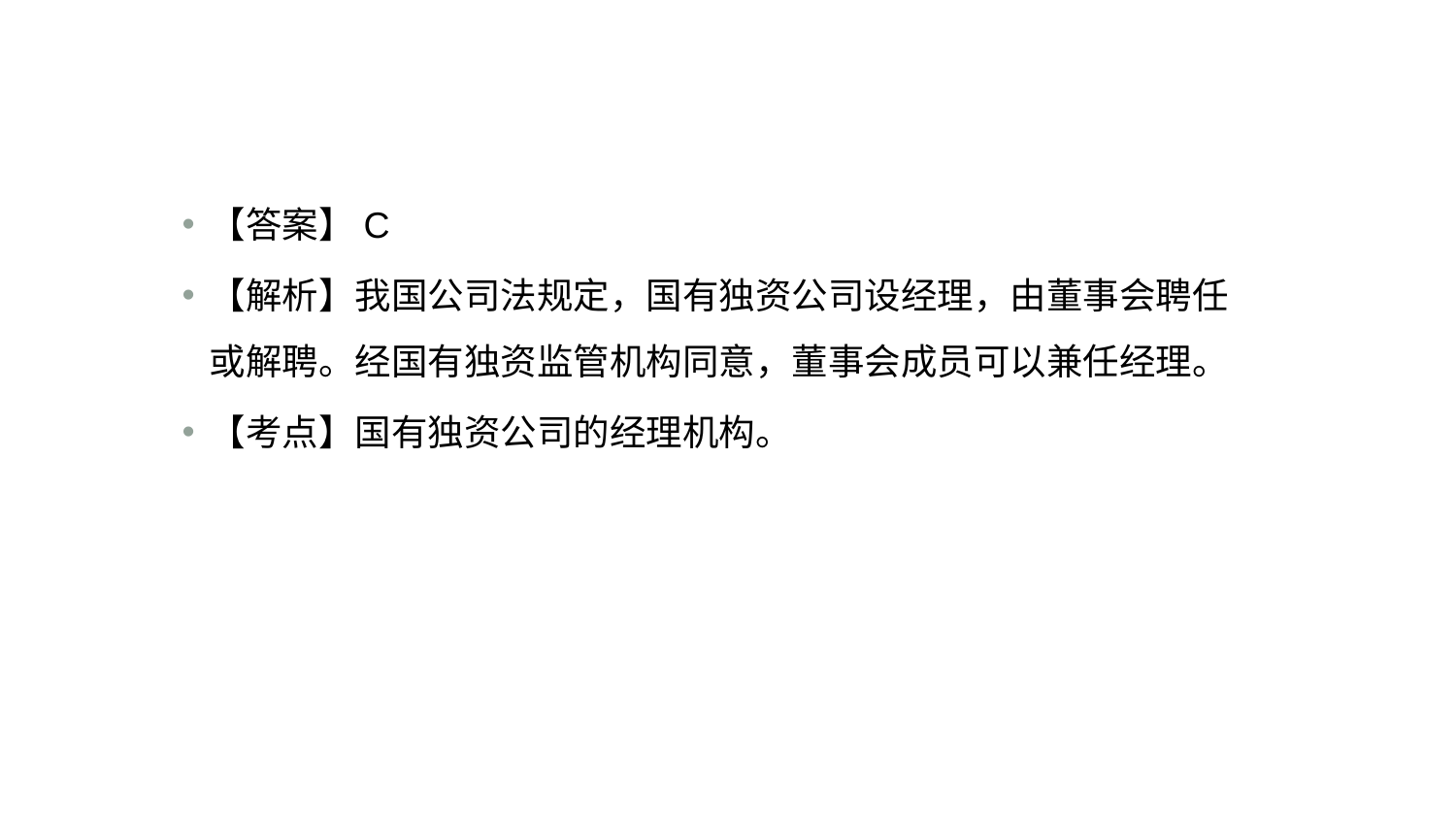

#
【答案】C
【解析】我国公司法规定，国有独资公司设经理，由董事会聘任或解聘。经国有独资监管机构同意，董事会成员可以兼任经理。
【考点】国有独资公司的经理机构。